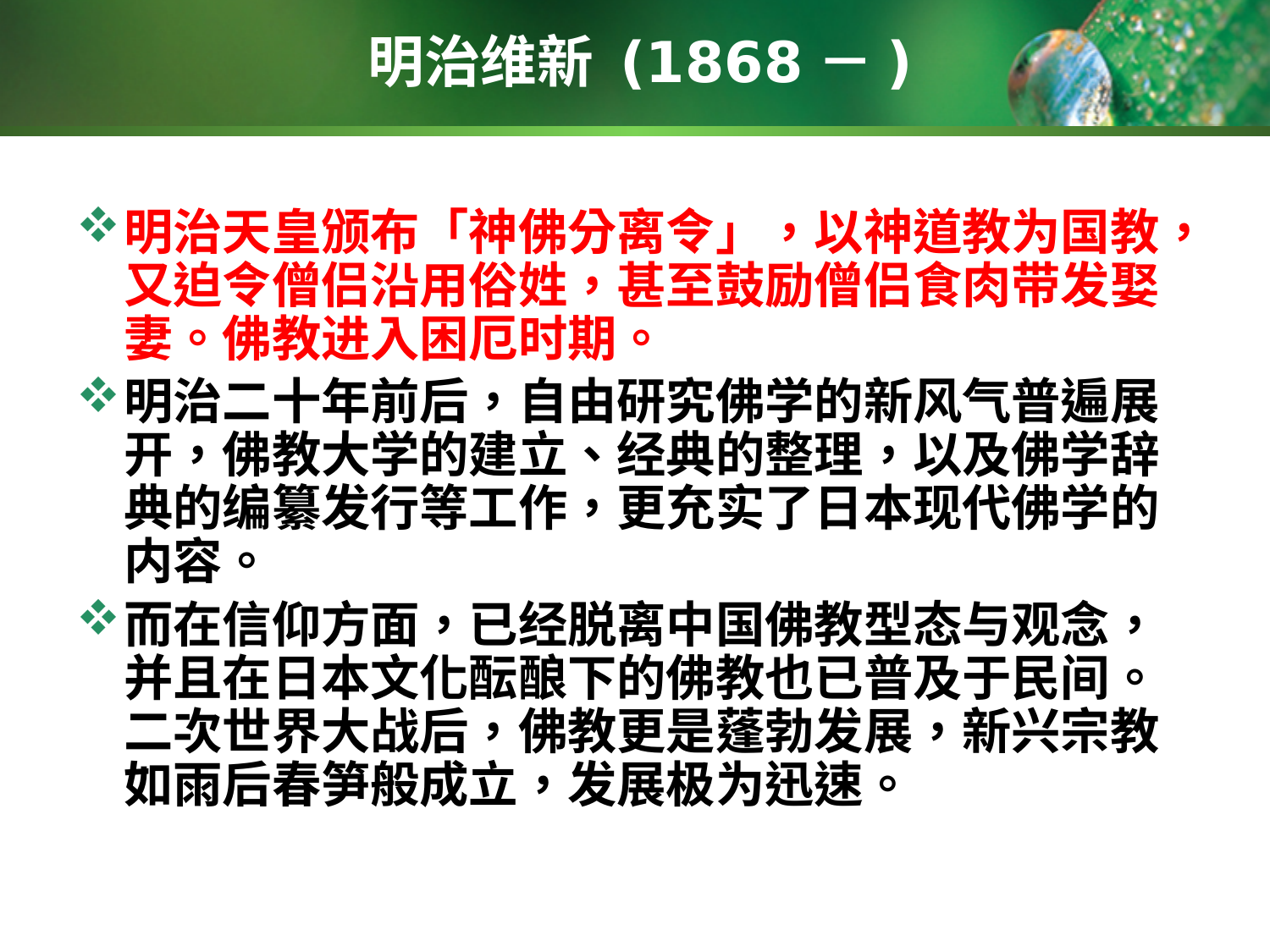

# 明治维新 (1868－)
明治天皇颁布「神佛分离令」，以神道教为国教，又迫令僧侣沿用俗姓，甚至鼓励僧侣食肉带发娶妻。佛教进入困厄时期。
明治二十年前后，自由研究佛学的新风气普遍展开，佛教大学的建立、经典的整理，以及佛学辞典的编纂发行等工作，更充实了日本现代佛学的内容。
而在信仰方面，已经脱离中国佛教型态与观念，并且在日本文化酝酿下的佛教也已普及于民间。二次世界大战后，佛教更是蓬勃发展，新兴宗教如雨后春笋般成立，发展极为迅速。